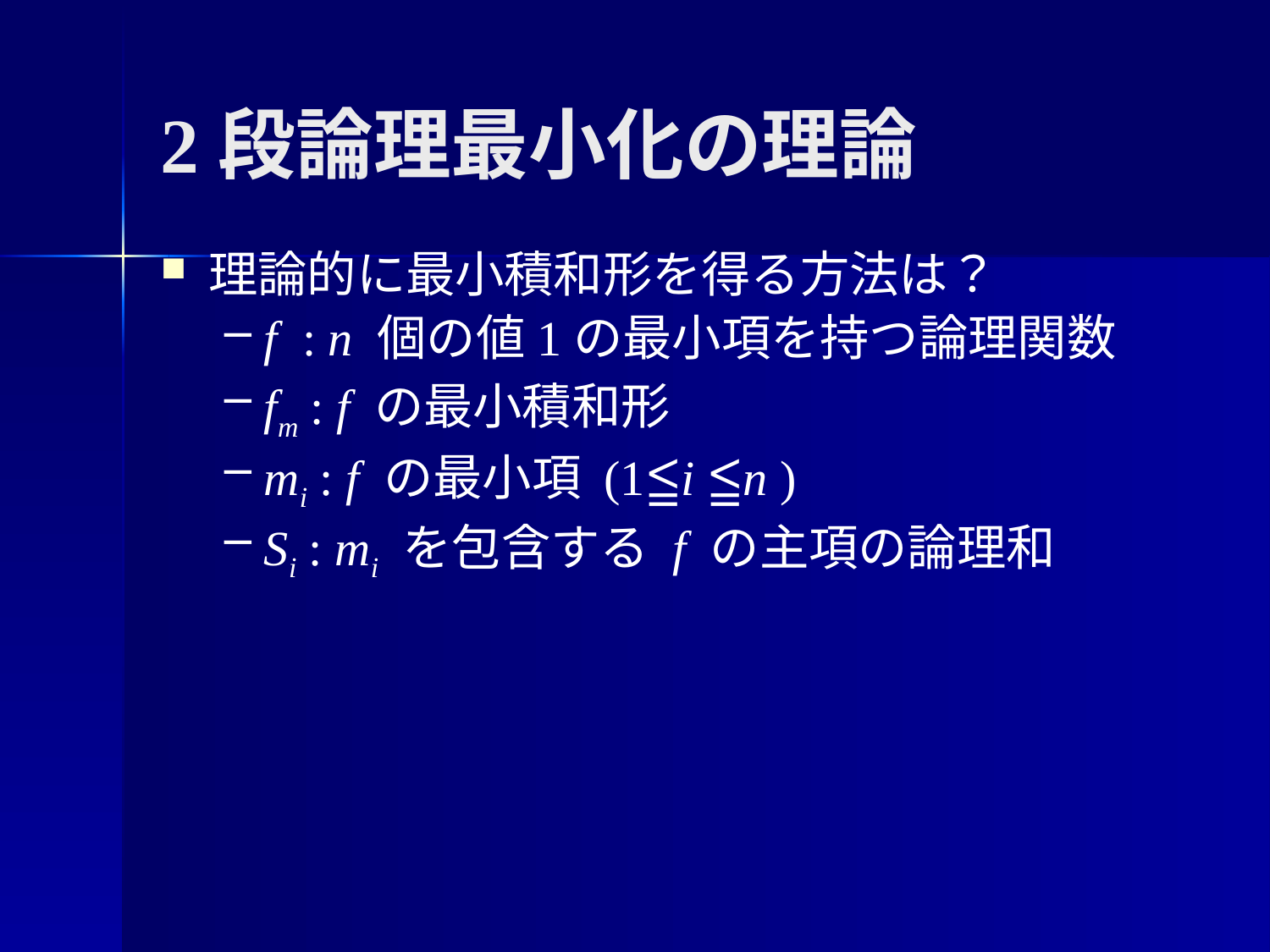

# 2段論理最小化の理論
理論的に最小積和形を得る方法は？
f  : n 個の値1の最小項を持つ論理関数
fm : f の最小積和形
mi : f の最小項 (1≦i ≦n )
Si : mi を包含する f の主項の論理和